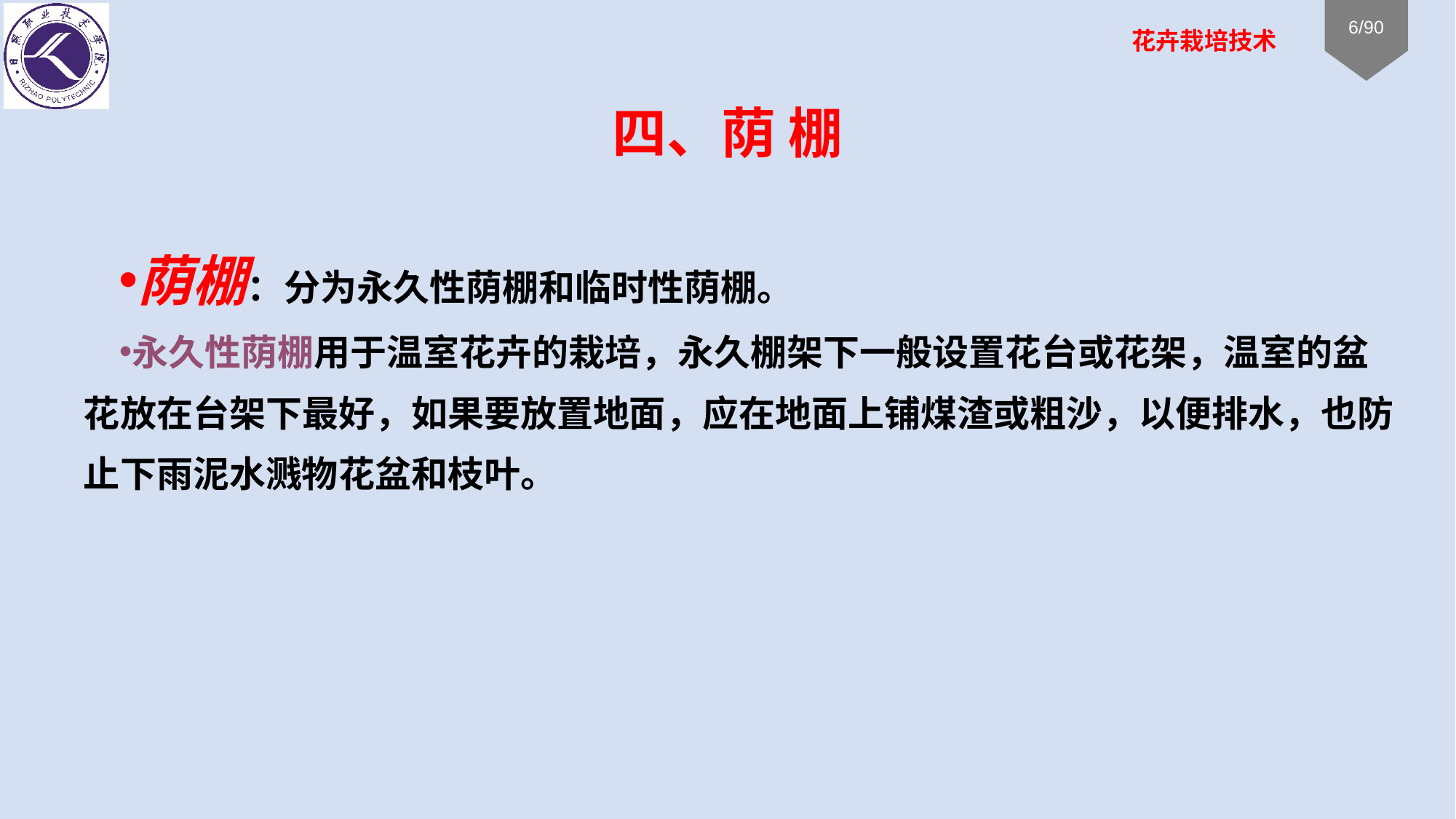

# 四、荫 棚
荫棚：分为永久性荫棚和临时性荫棚。
永久性荫棚用于温室花卉的栽培，永久棚架下一般设置花台或花架，温室的盆花放在台架下最好，如果要放置地面，应在地面上铺煤渣或粗沙，以便排水，也防止下雨泥水溅物花盆和枝叶。